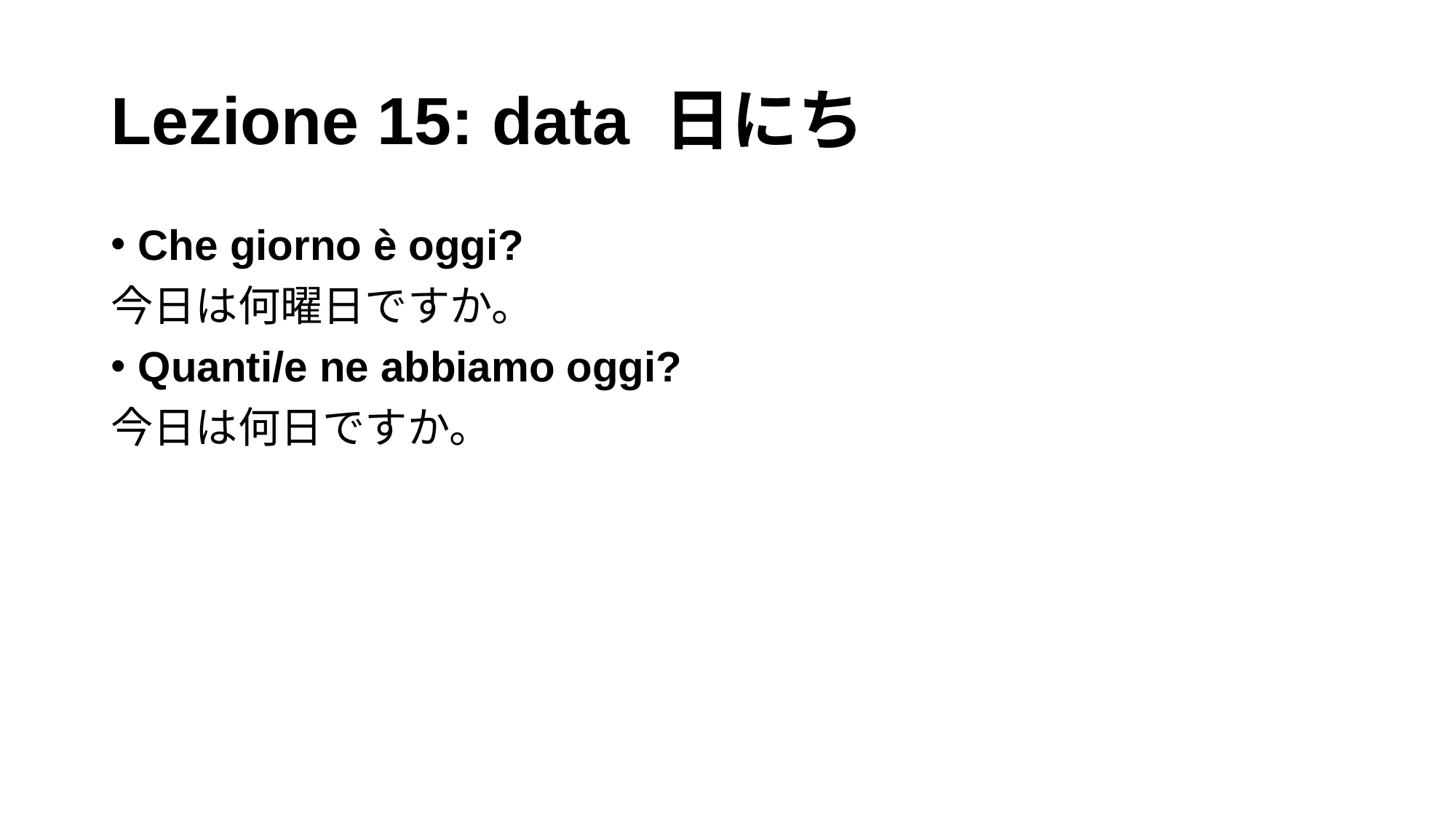

# Lezione 15: data 日にち
Che giorno è oggi?
今日は何曜日ですか。
Quanti/e ne abbiamo oggi?
今日は何日ですか。